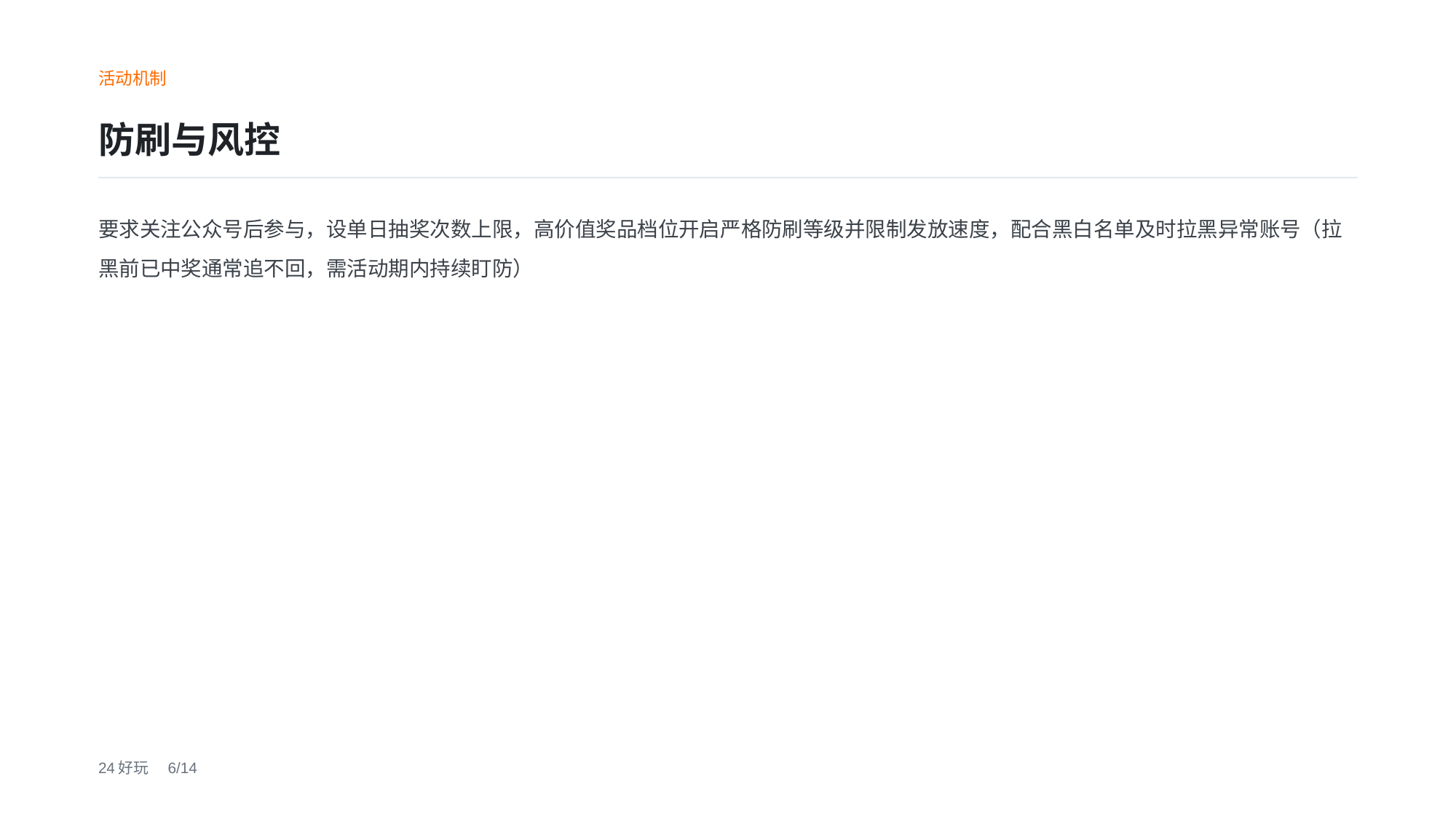

活动机制
防刷与风控

要求关注公众号后参与，设单日抽奖次数上限，高价值奖品档位开启严格防刷等级并限制发放速度，配合黑白名单及时拉黑异常账号（拉黑前已中奖通常追不回，需活动期内持续盯防）
24好玩　6/14